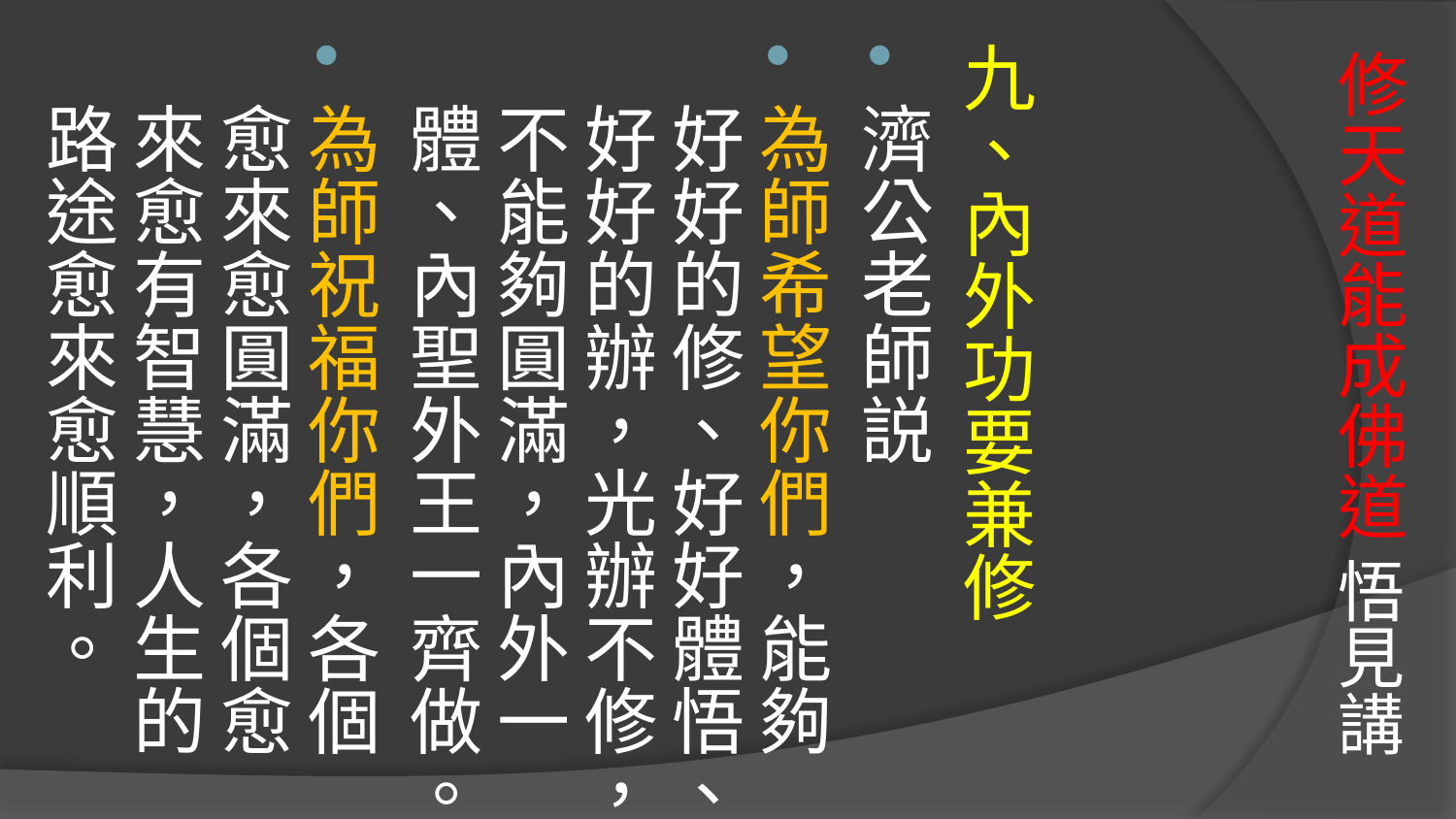

# 修天道能成佛道 悟見講
九、內外功要兼修
濟公老師説
為師希望你們，能夠好好的修、好好體悟、好好的辦，光辦不修，不能夠圓滿，內外一體、內聖外王一齊做。
為師祝福你們，各個愈來愈圓滿，各個愈來愈有智慧，人生的路途愈來愈順利。